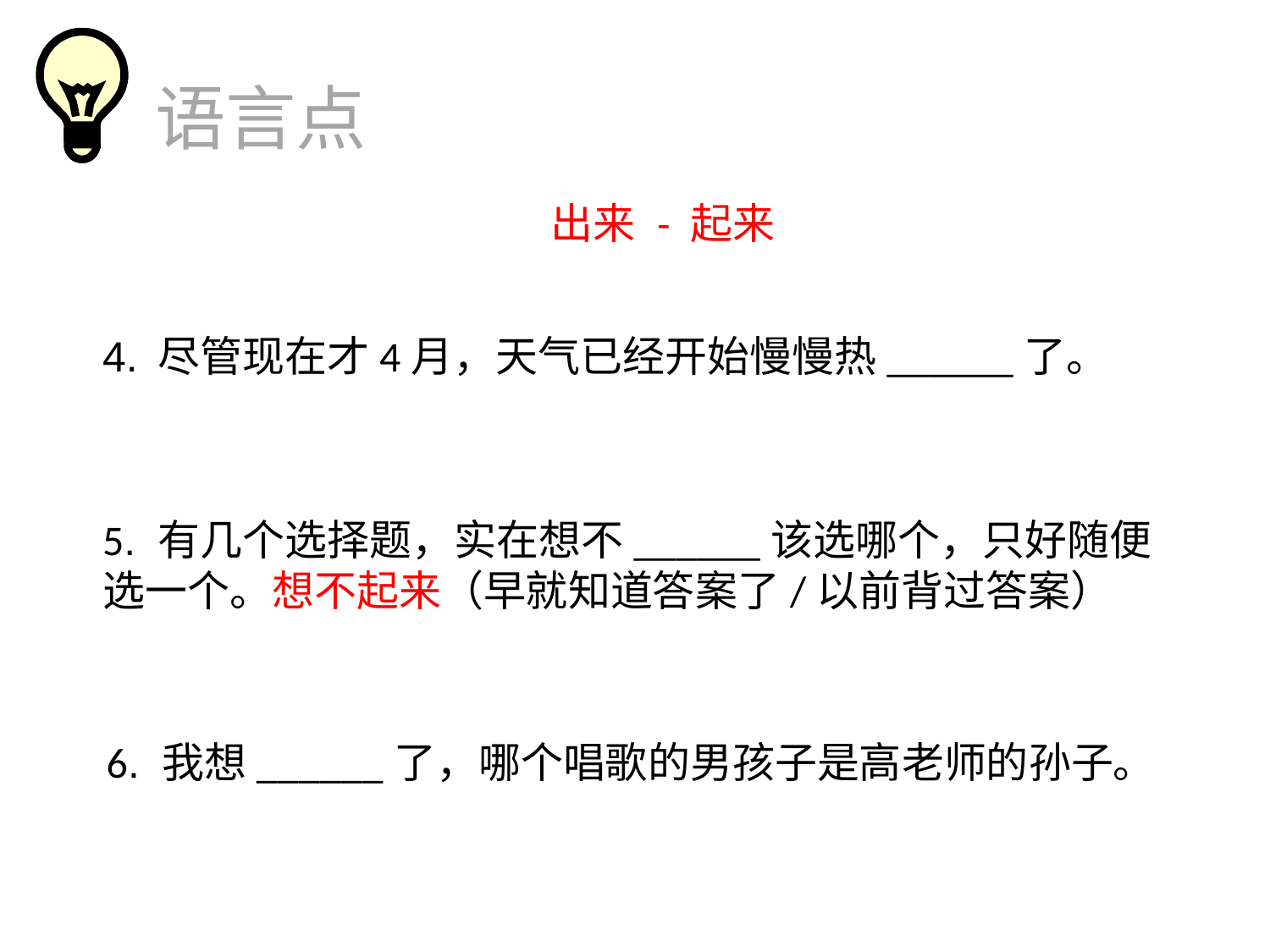

语言点
出来 - 起来
4. 尽管现在才4月，天气已经开始慢慢热______了。
5. 有几个选择题，实在想不______该选哪个，只好随便选一个。想不起来（早就知道答案了/以前背过答案）
6. 我想______了，哪个唱歌的男孩子是高老师的孙子。